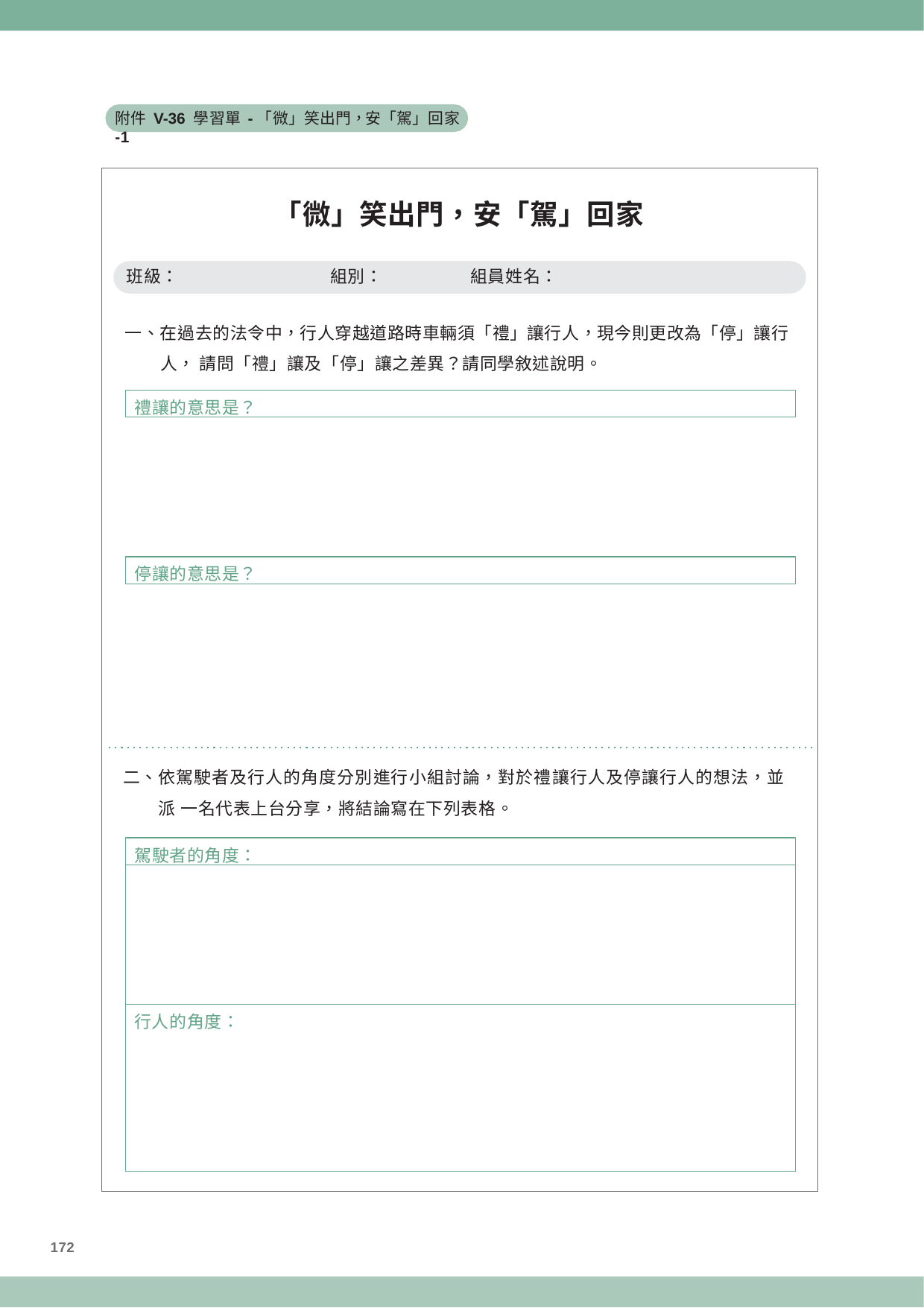

附件 V-36 學習單 -「微」笑出門，安「駕」回家 -1

「微」笑出門，安「駕」回家

班級：
組別：
組員姓名：
一、在過去的法令中，行人穿越道路時車輛須「禮」讓行人，現今則更改為「停」讓行人， 請問「禮」讓及「停」讓之差異？請同學敘述說明。
禮讓的意思是？
停讓的意思是？

二、依駕駛者及行人的角度分別進行小組討論，對於禮讓行人及停讓行人的想法，並派 一名代表上台分享，將結論寫在下列表格。
駕駛者的角度：

行人的角度：

172